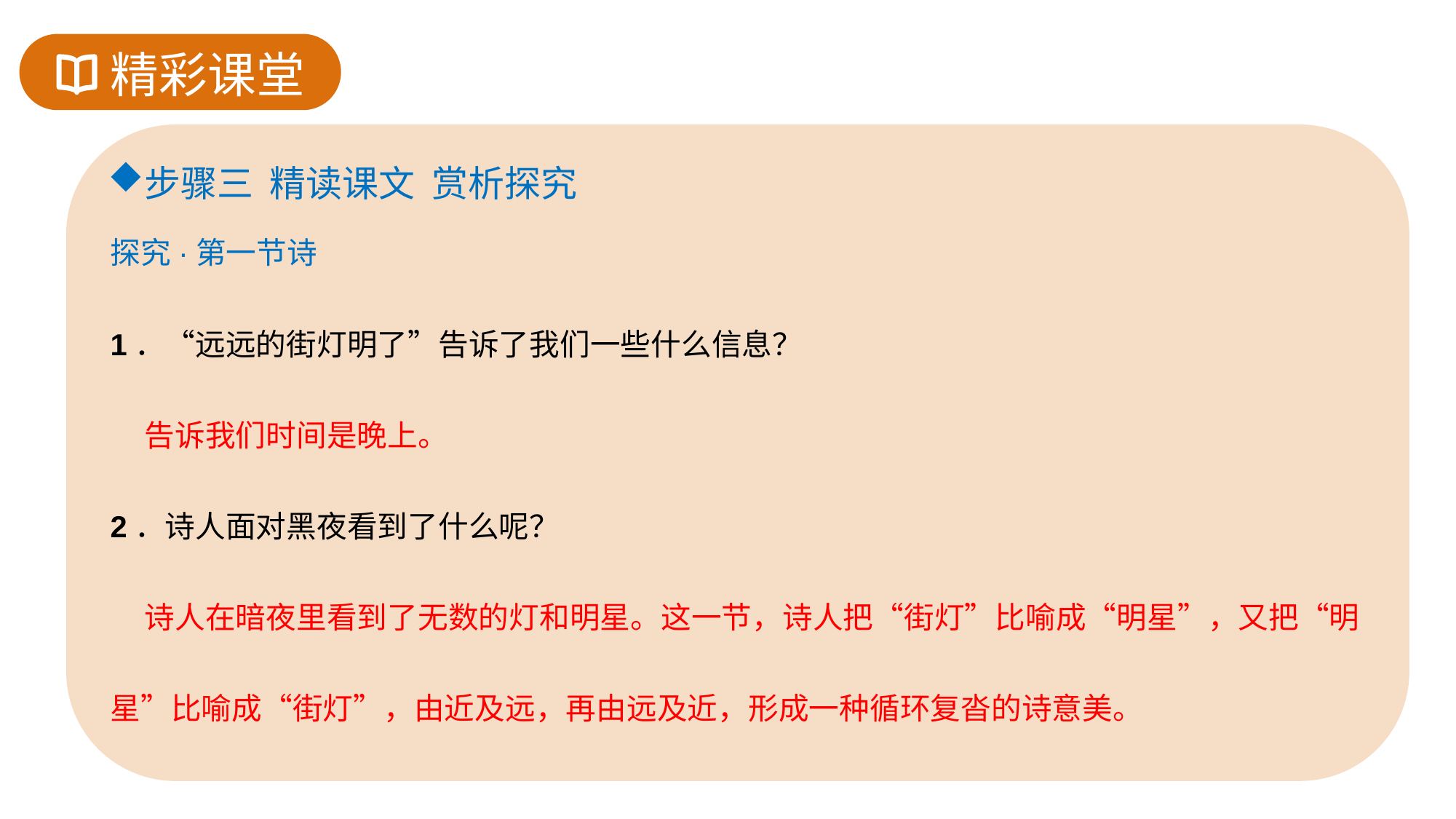

精彩课堂

步骤三  精读课文  赏析探究
探究·第一节诗
1．“远远的街灯明了”告诉了我们一些什么信息？
    告诉我们时间是晚上。
2．诗人面对黑夜看到了什么呢？
    诗人在暗夜里看到了无数的灯和明星。这一节，诗人把“街灯”比喻成“明星”，又把“明星”比喻成“街灯”，由近及远，再由远及近，形成一种循环复沓的诗意美。